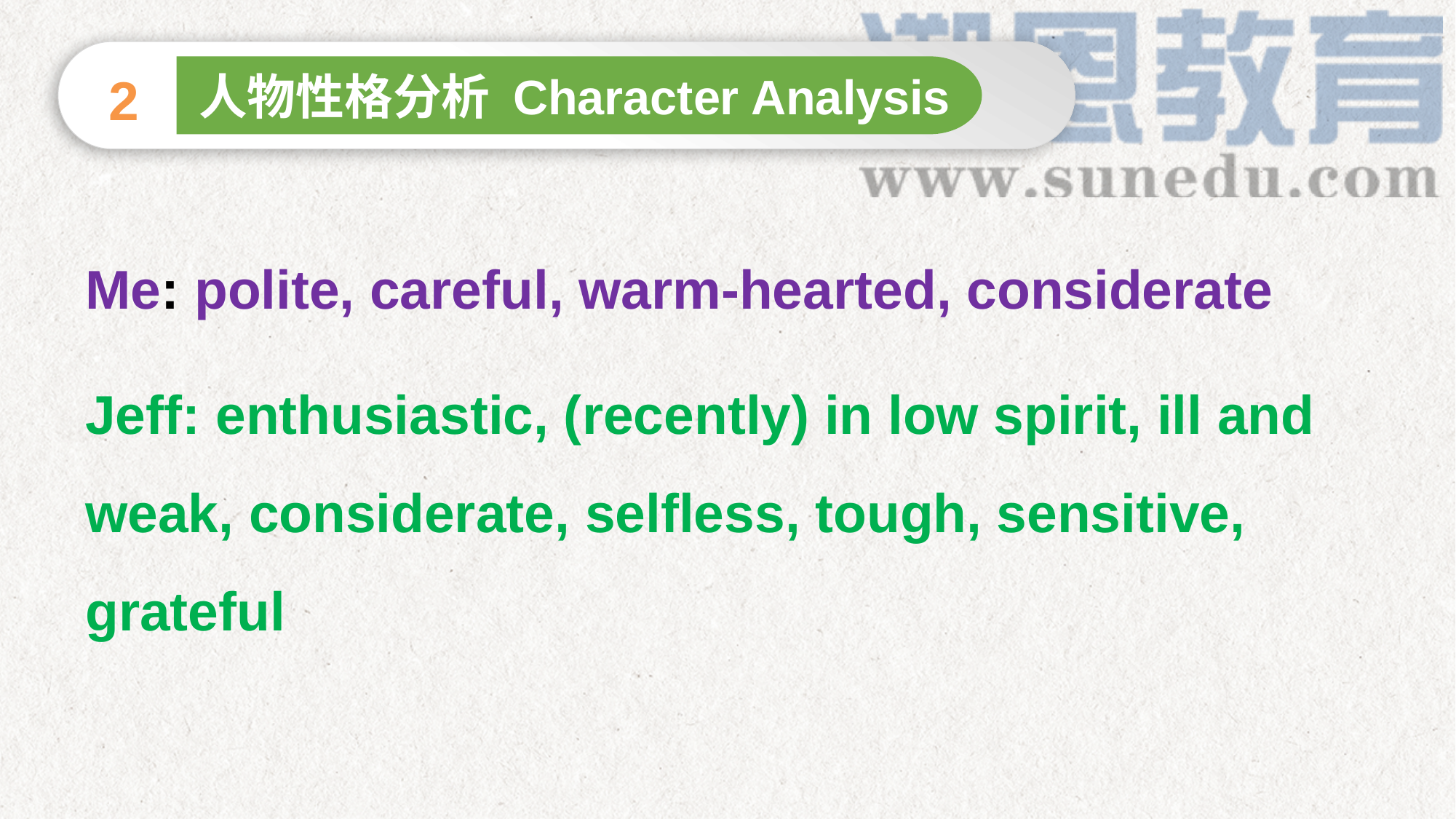

2
人物性格分析 Character Analysis
Me: polite, careful, warm-hearted, considerate

Jeff: enthusiastic, (recently) in low spirit, ill and 	weak, considerate, selfless, tough, sensitive, 	grateful